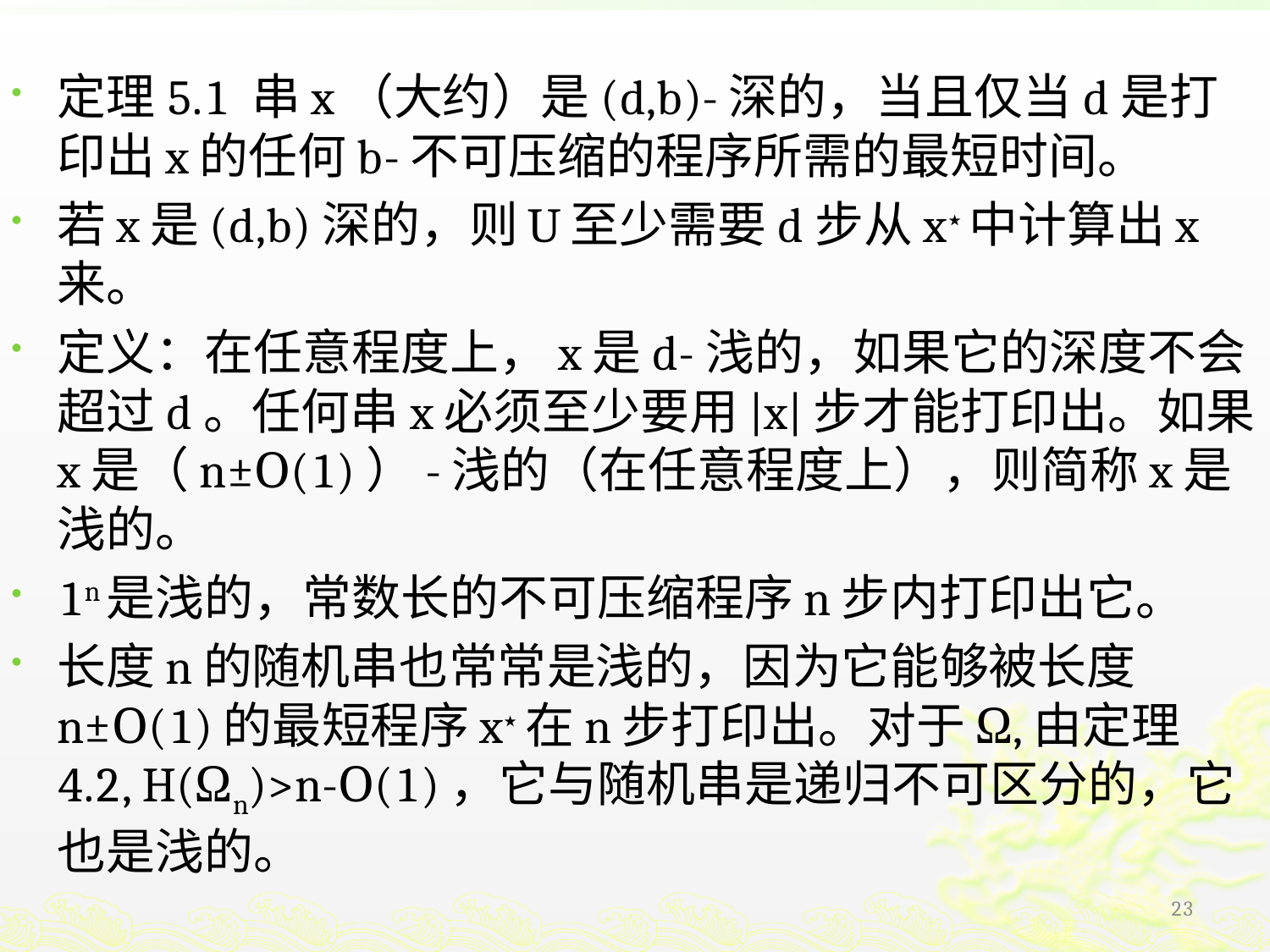

定理5.1 串x（大约）是(d,b)-深的，当且仅当d是打印出x的任何b-不可压缩的程序所需的最短时间。
若x是(d,b)深的，则U至少需要d步从x⋆中计算出x来。
定义：在任意程度上，x是d-浅的，如果它的深度不会超过d。任何串x必须至少要用|x|步才能打印出。如果x是（n±Ο(1)）-浅的（在任意程度上），则简称x是浅的。
1n是浅的，常数长的不可压缩程序n步内打印出它。
长度n的随机串也常常是浅的，因为它能够被长度n±Ο(1)的最短程序x⋆在n步打印出。对于Ω,由定理4.2, H(Ωn)>n-Ο(1)，它与随机串是递归不可区分的，它也是浅的。
23